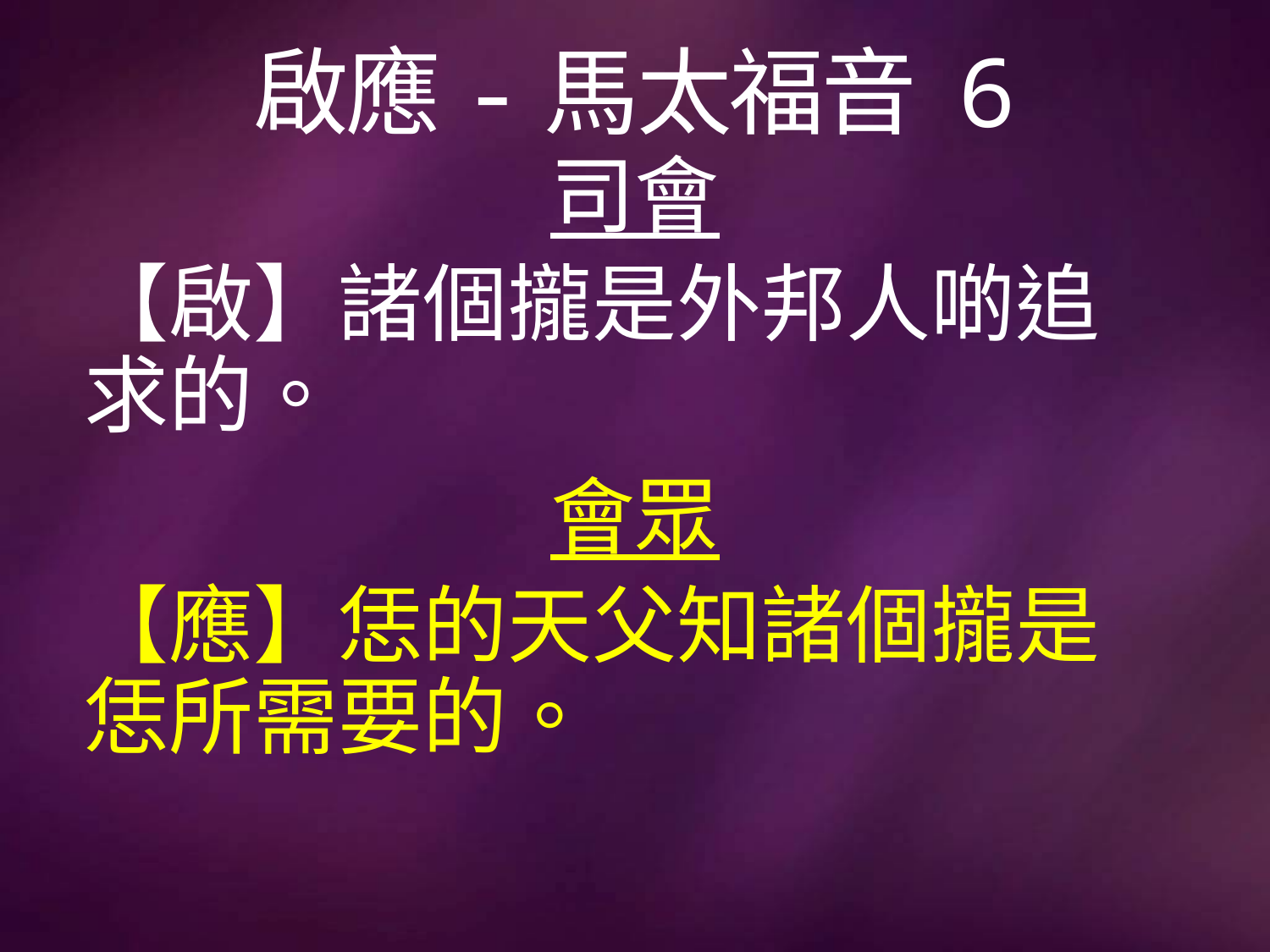

# 啟應-馬太福音 6
司會
【啟】諸個攏是外邦人啲追求的。

會眾
【應】恁的天父知諸個攏是恁所需要的。